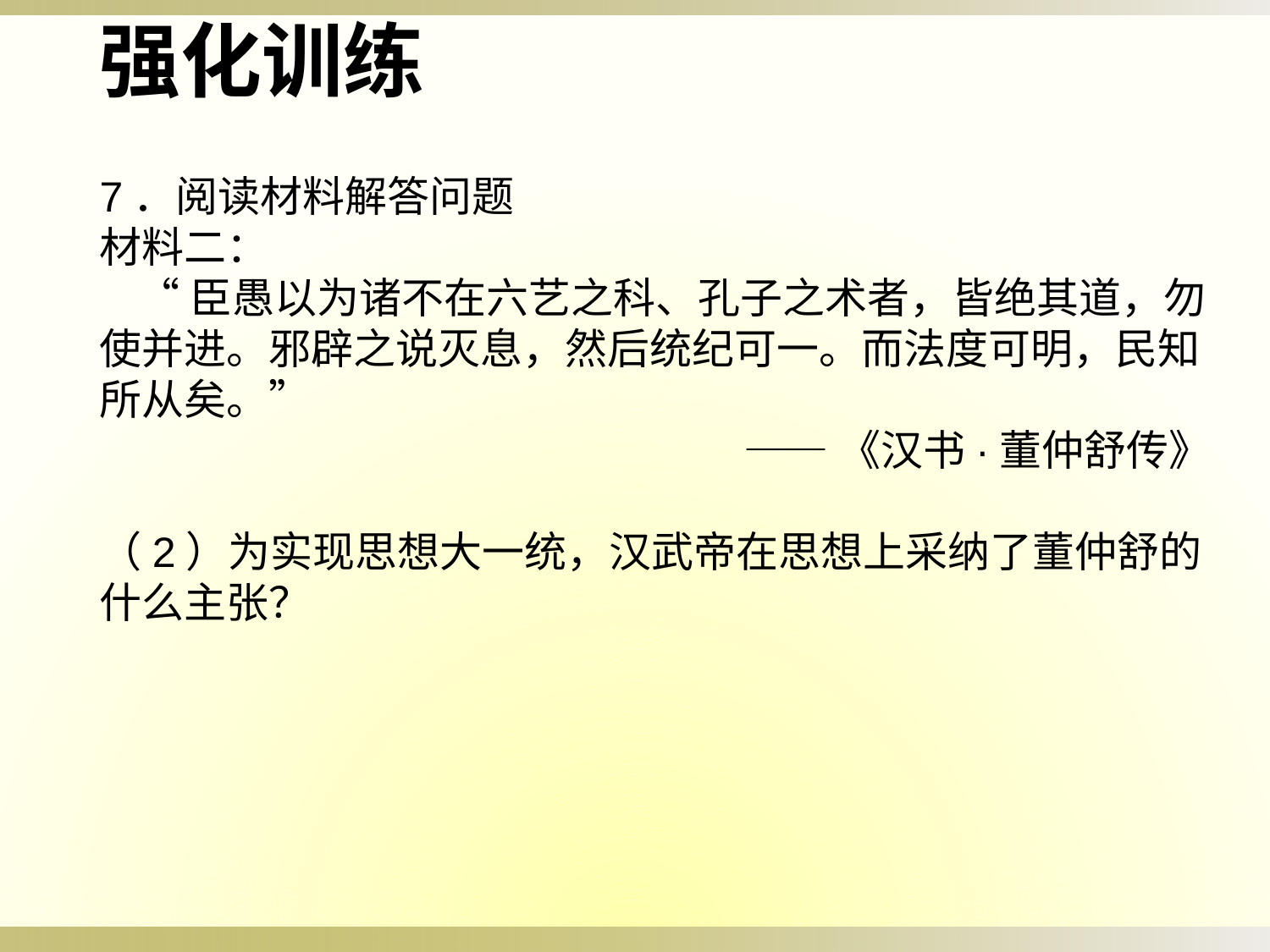

强化训练
7．阅读材料解答问题
材料二：
    “臣愚以为诸不在六艺之科、孔子之术者，皆绝其道，勿使并进。邪辟之说灭息，然后统纪可一。而法度可明，民知所从矣。”
——《汉书·董仲舒传》

（2）为实现思想大一统，汉武帝在思想上采纳了董仲舒的什么主张？